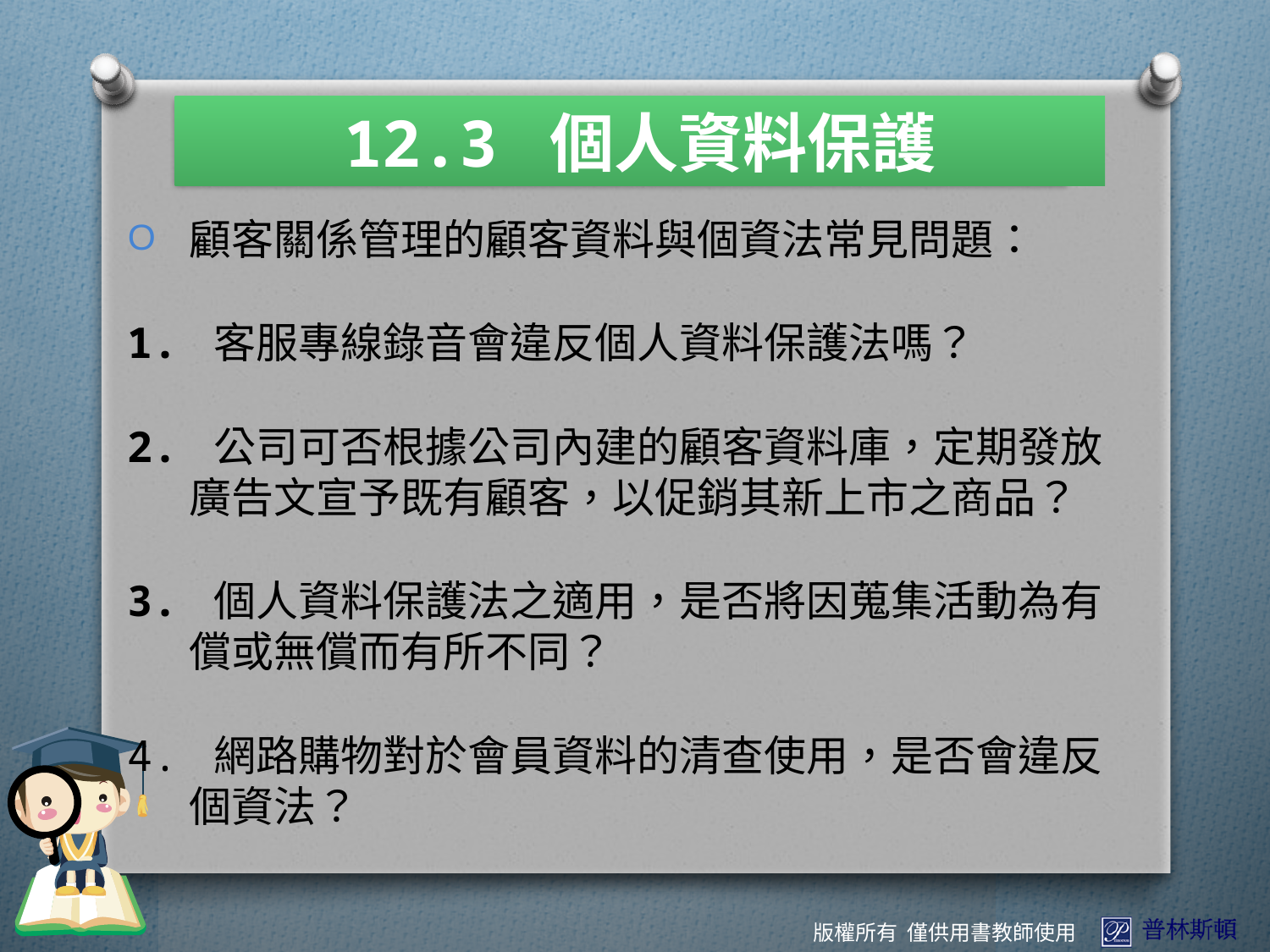

12.3 個人資料保護
顧客關係管理的顧客資料與個資法常見問題：
1. 客服專線錄音會違反個人資料保護法嗎？
2. 公司可否根據公司內建的顧客資料庫，定期發放廣告文宣予既有顧客，以促銷其新上市之商品？
3. 個人資料保護法之適用，是否將因蒐集活動為有償或無償而有所不同？
4. 網路購物對於會員資料的清查使用，是否會違反個資法？